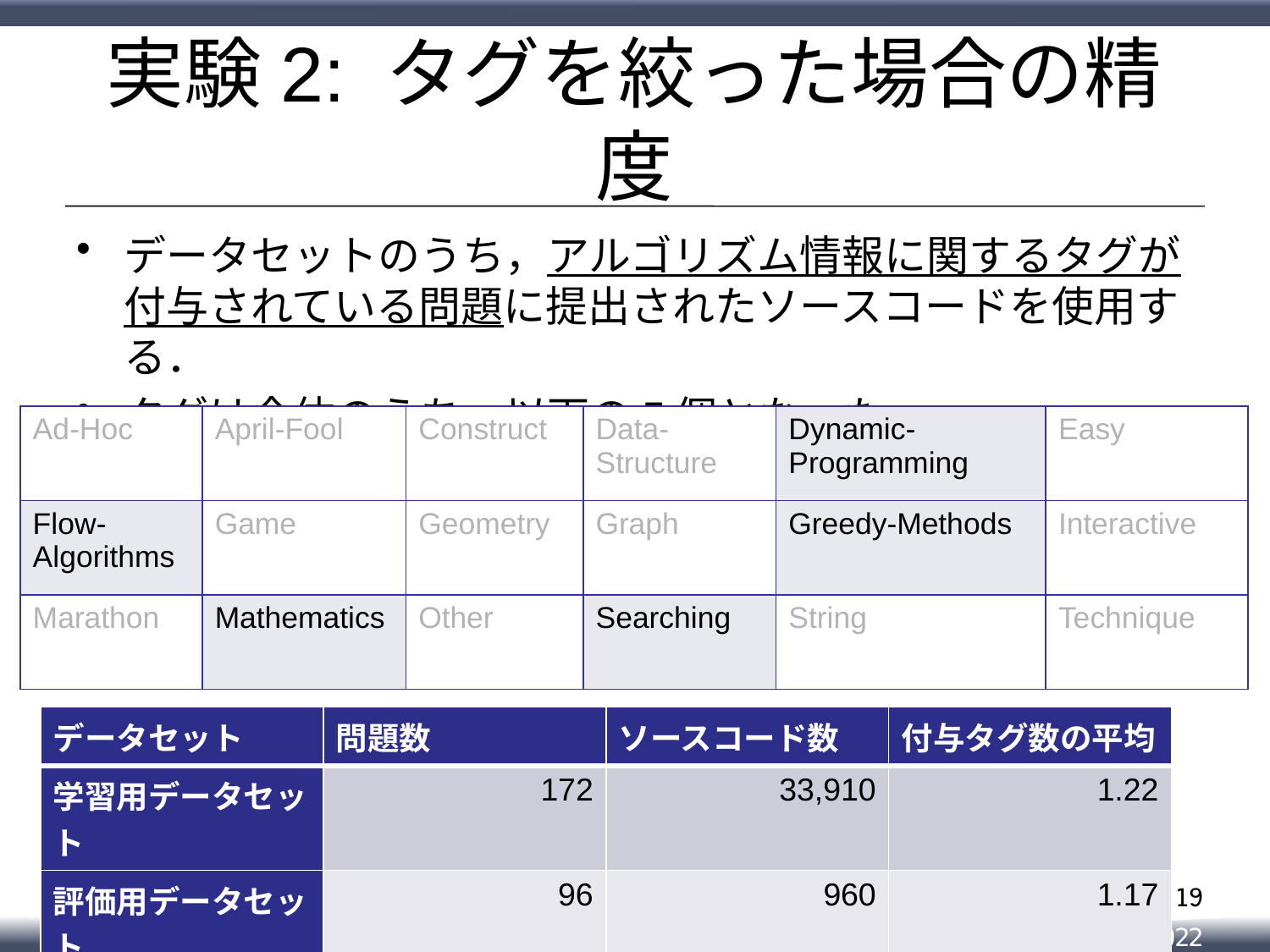

# 実験2: タグを絞った場合の精度
データセットのうち，アルゴリズム情報に関するタグが付与されている問題に提出されたソースコードを使用する．
タグは全体のうち，以下の5個となった
| Ad-Hoc | April-Fool | Construct | Data-Structure | Dynamic-Programming | Easy |
| --- | --- | --- | --- | --- | --- |
| Flow-Algorithms | Game | Geometry | Graph | Greedy-Methods | Interactive |
| Marathon | Mathematics | Other | Searching | String | Technique |
| データセット | 問題数 | ソースコード数 | 付与タグ数の平均 |
| --- | --- | --- | --- |
| 学習用データセット | 172 | 33,910 | 1.22 |
| 評価用データセット | 96 | 960 | 1.17 |
19
Feb/15/2022